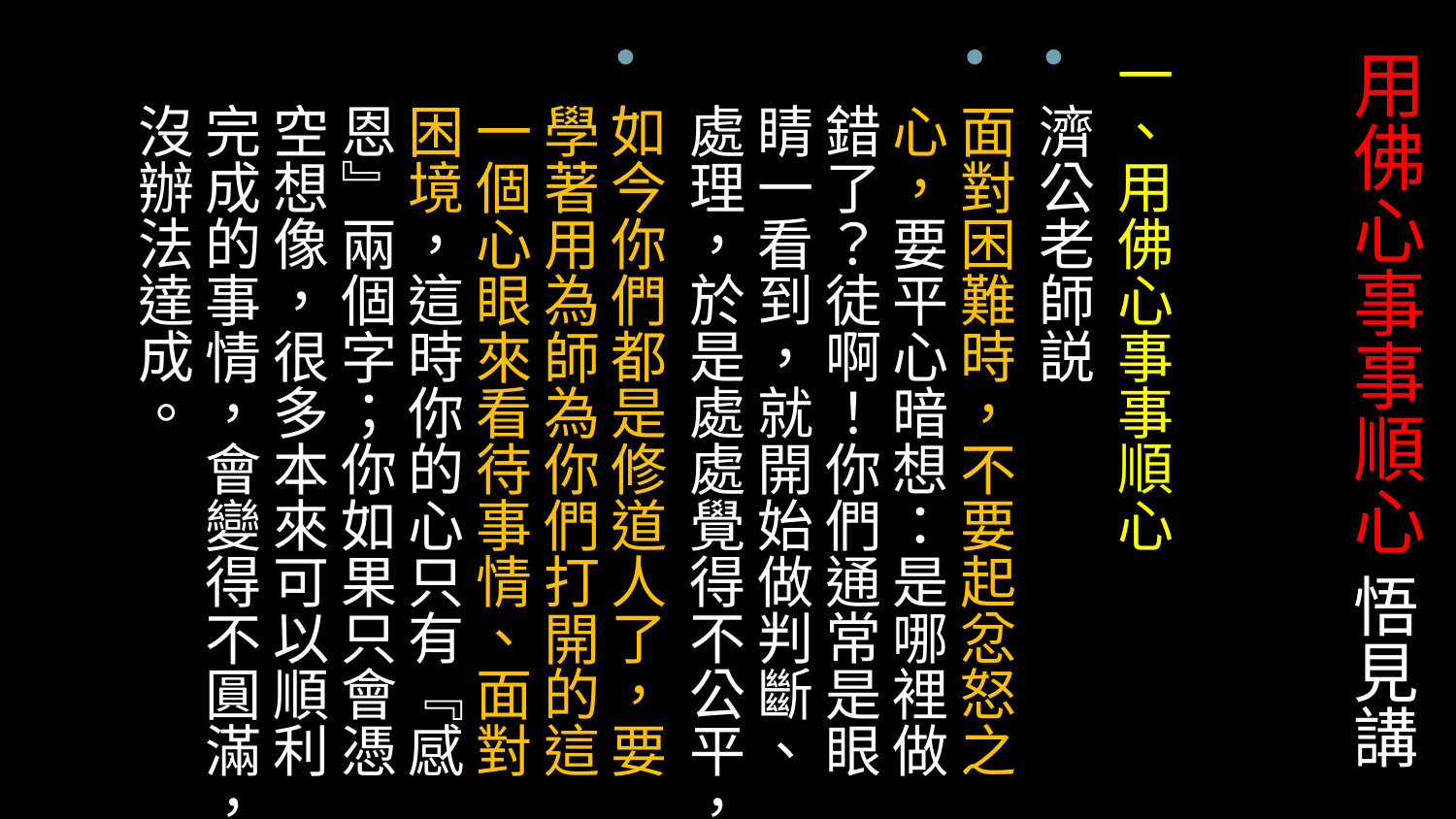

# 用佛心事事順心 悟見講
一、用佛心事事順心
濟公老師説
面對困難時，不要起忿怒之心，要平心暗想：是哪裡做錯了？徒啊！你們通常是眼睛一看到，就開始做判斷、處理，於是處處覺得不公平，
如今你們都是修道人了，要學著用為師為你們打開的這一個心眼來看待事情、面對困境，這時你的心只有『感恩』兩個字；你如果只會憑空想像，很多本來可以順利完成的事情，會變得不圓滿，沒辦法達成。